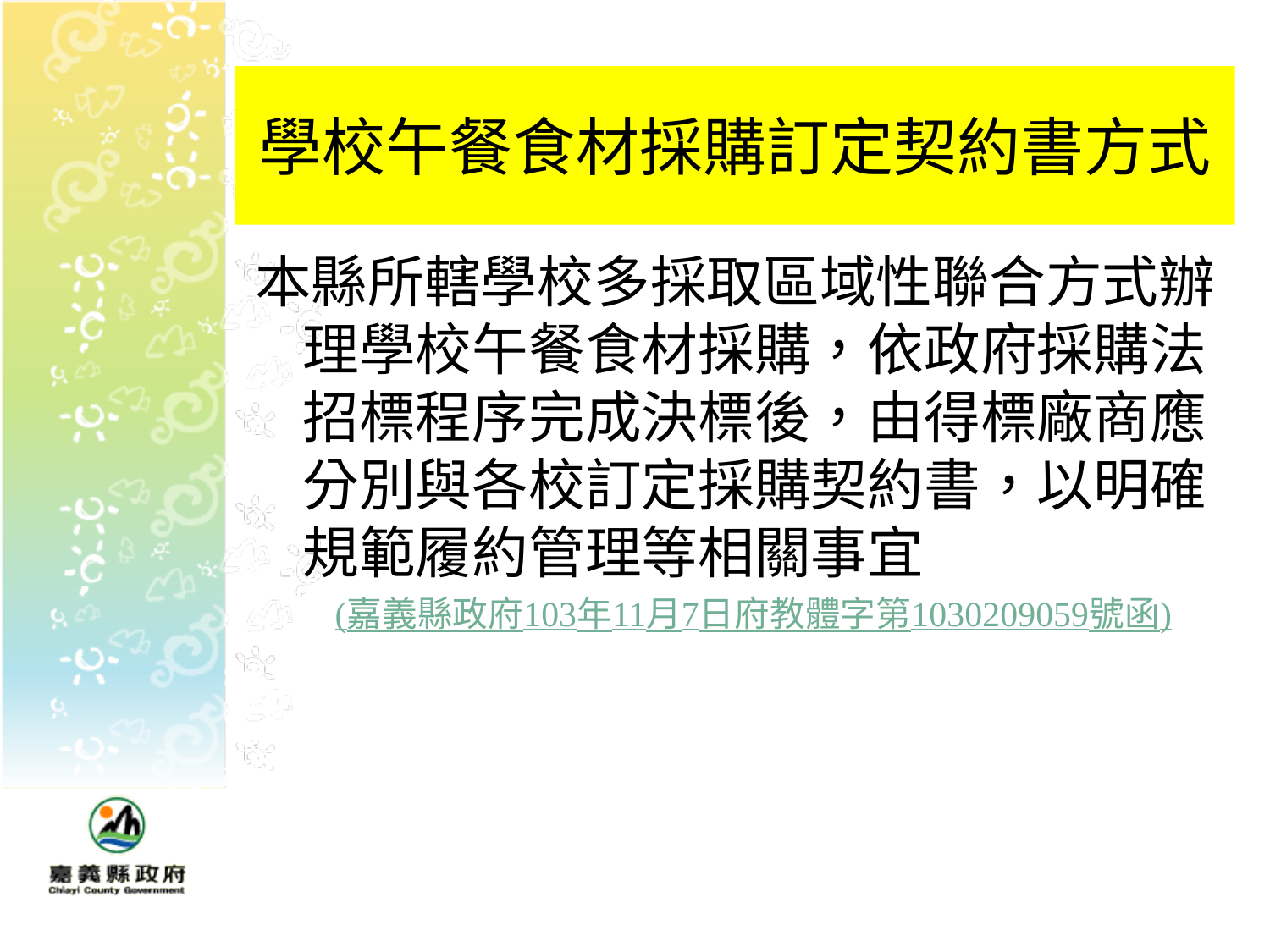

# 學校午餐食材採購訂定契約書方式
本縣所轄學校多採取區域性聯合方式辦理學校午餐食材採購，依政府採購法招標程序完成決標後，由得標廠商應分別與各校訂定採購契約書，以明確規範履約管理等相關事宜
         (嘉義縣政府103年11月7日府教體字第1030209059號函)